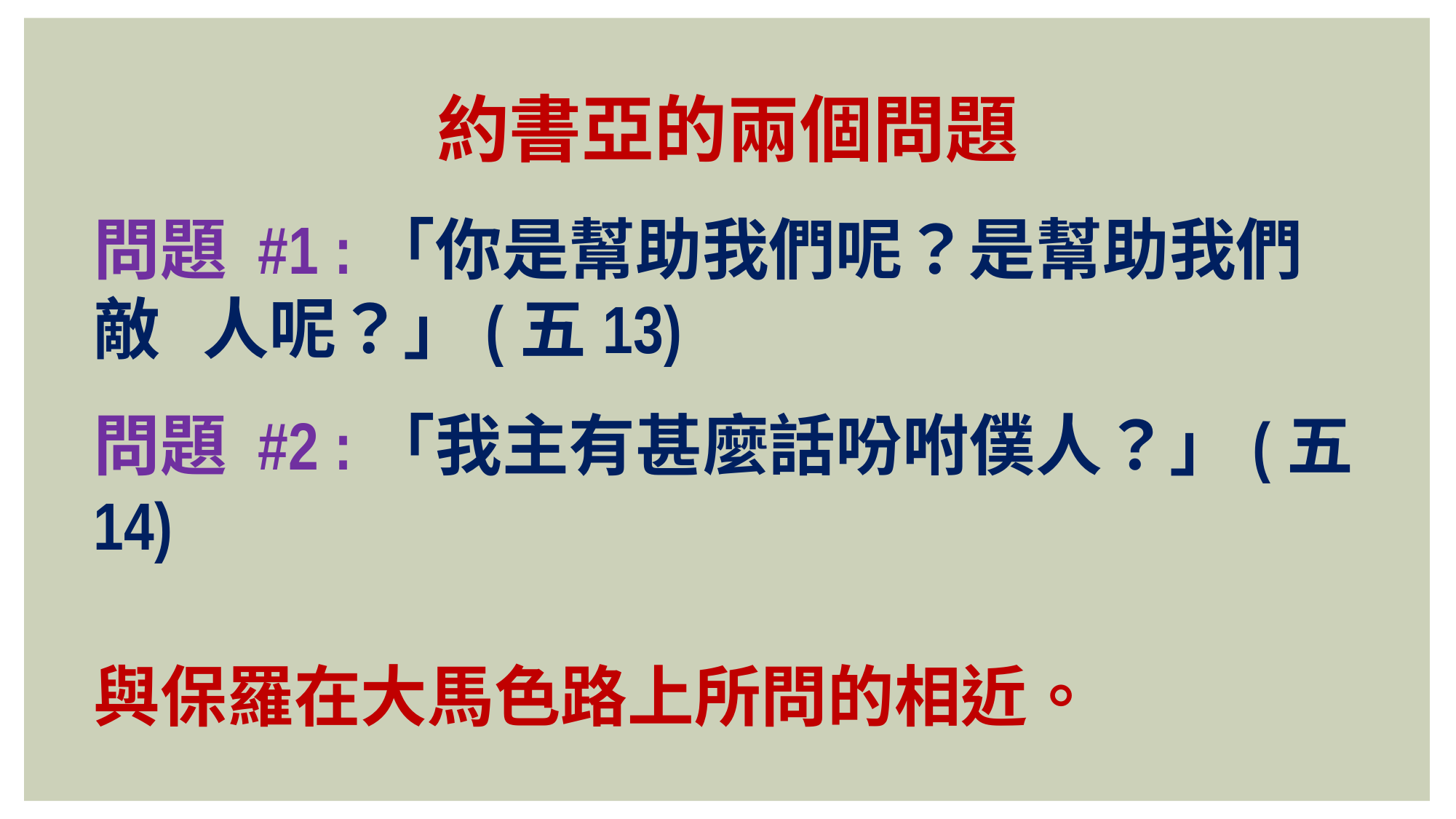

約書亞的兩個問題
問題 #1 :「你是幫助我們呢？是幫助我們敵	人呢？」(五13)
問題 #2 :「我主有甚麼話吩咐僕人？」(五14)

與保羅在大馬色路上所問的相近。